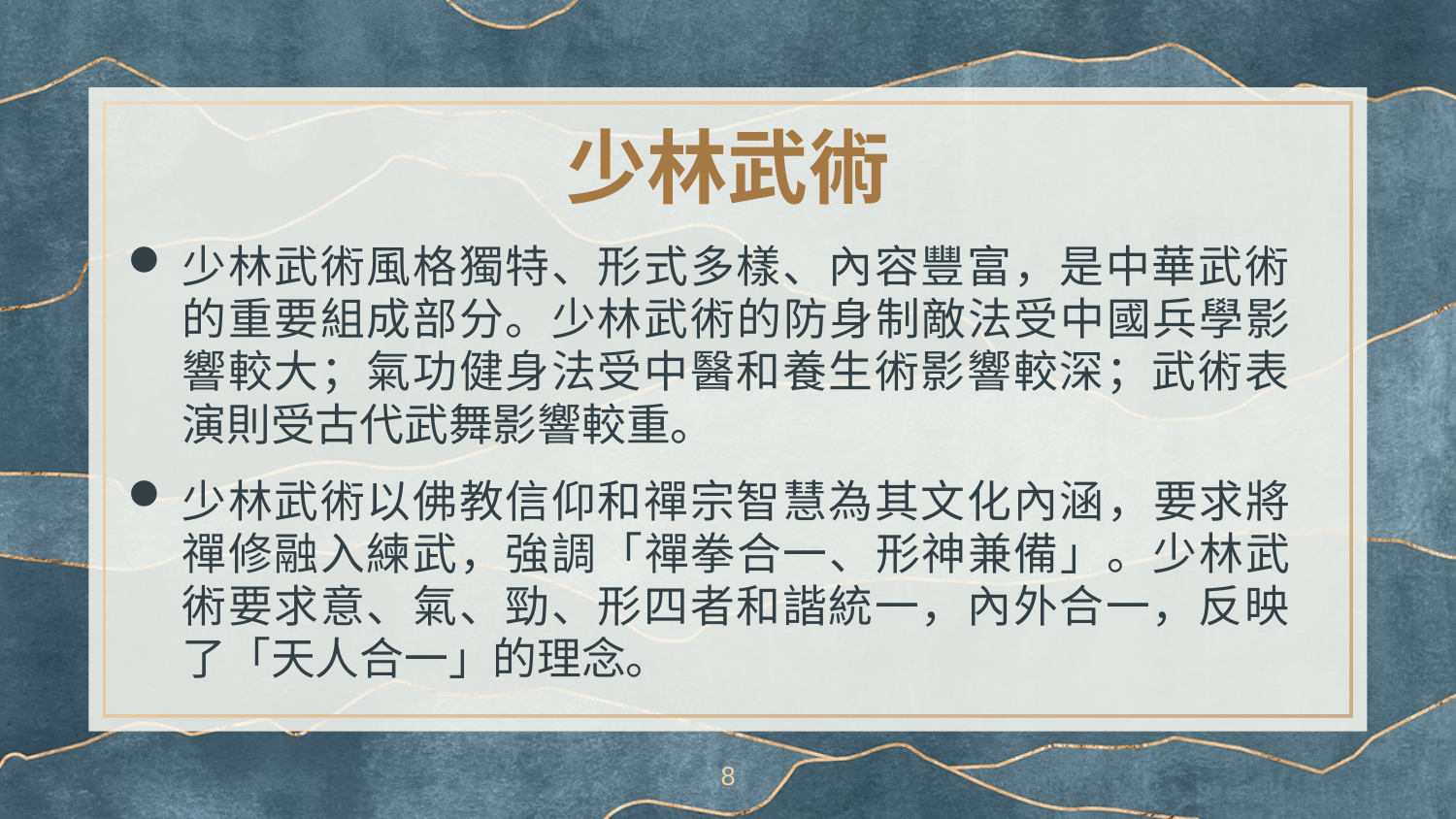

# 少林武術
少林武術風格獨特、形式多樣、內容豐富，是中華武術的重要組成部分。少林武術的防身制敵法受中國兵學影響較大；氣功健身法受中醫和養生術影響較深；武術表演則受古代武舞影響較重。
少林武術以佛教信仰和禪宗智慧為其文化內涵，要求將禪修融入練武，強調「禪拳合一、形神兼備」。少林武術要求意、氣、勁、形四者和諧統一，內外合一，反映了「天人合一」的理念。

8